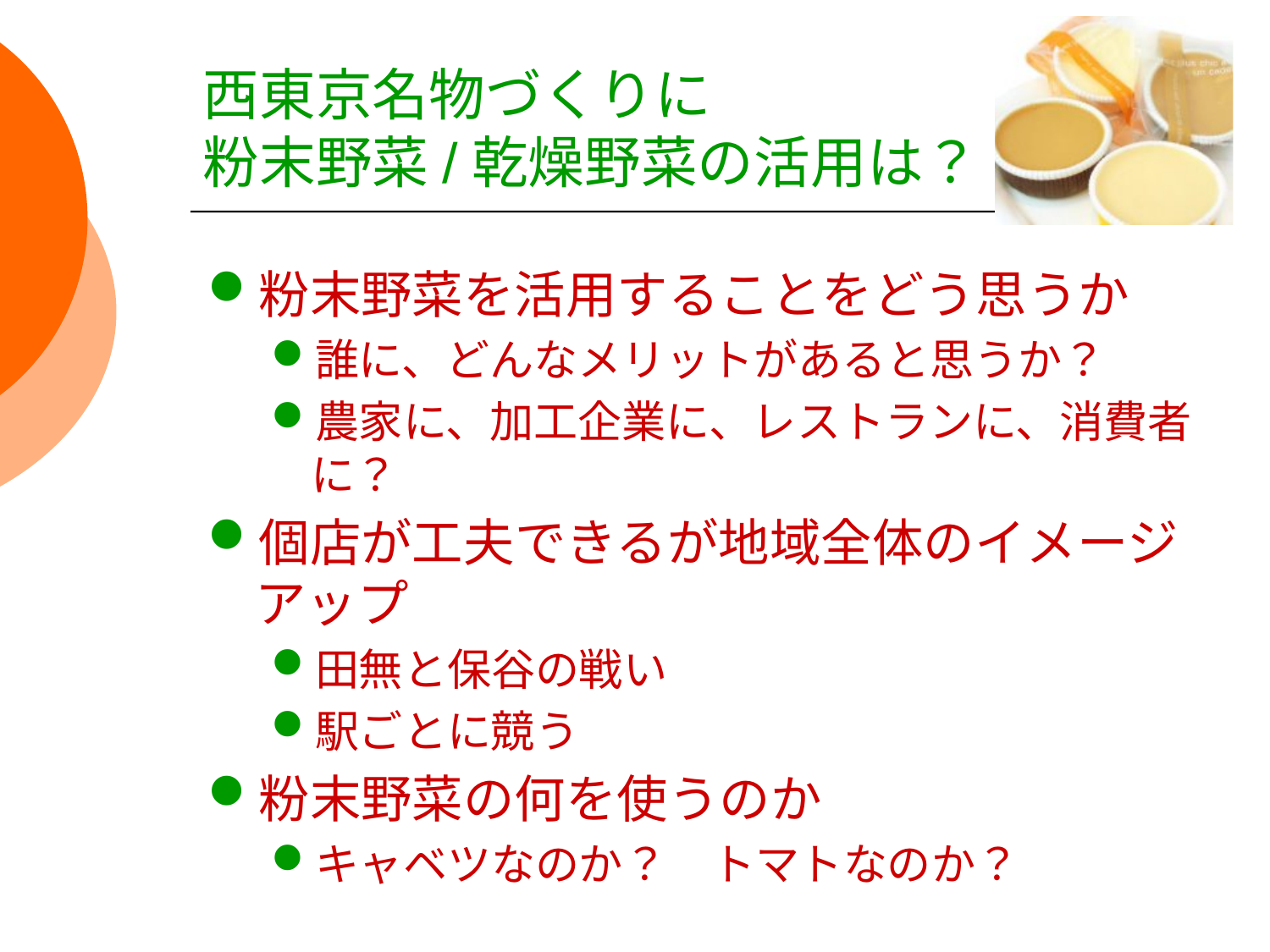

# 西東京名物づくりに 粉末野菜/乾燥野菜の活用は？
粉末野菜を活用することをどう思うか
誰に、どんなメリットがあると思うか？
農家に、加工企業に、レストランに、消費者に？
個店が工夫できるが地域全体のイメージアップ
田無と保谷の戦い
駅ごとに競う
粉末野菜の何を使うのか
キャベツなのか？　トマトなのか？